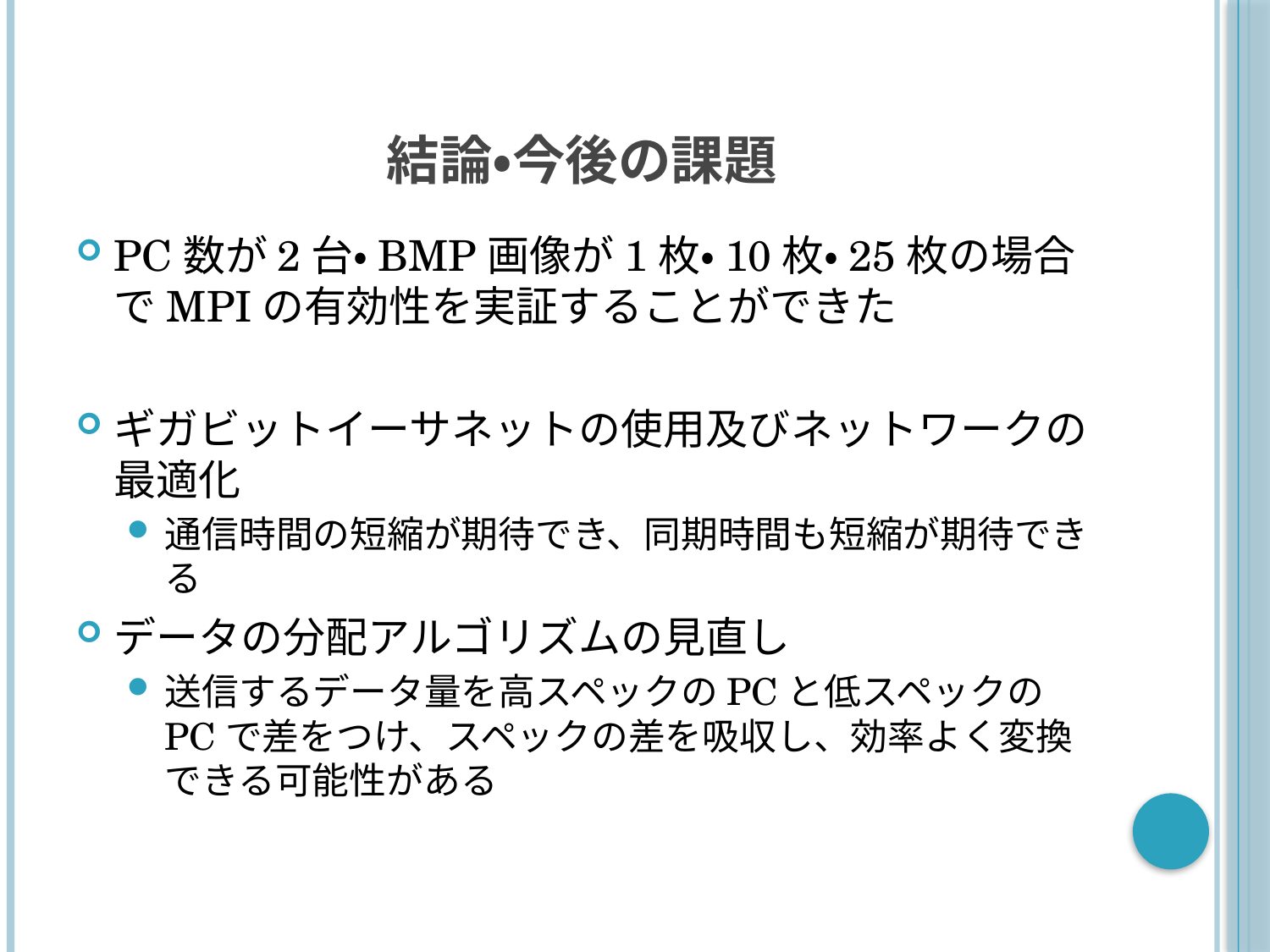

# 結論・今後の課題
PC数が2台・BMP画像が1枚・10枚・25枚の場合でMPIの有効性を実証することができた

ギガビットイーサネットの使用及びネットワークの最適化
通信時間の短縮が期待でき、同期時間も短縮が期待できる
データの分配アルゴリズムの見直し
送信するデータ量を高スペックのPCと低スペックのPCで差をつけ、スペックの差を吸収し、効率よく変換できる可能性がある